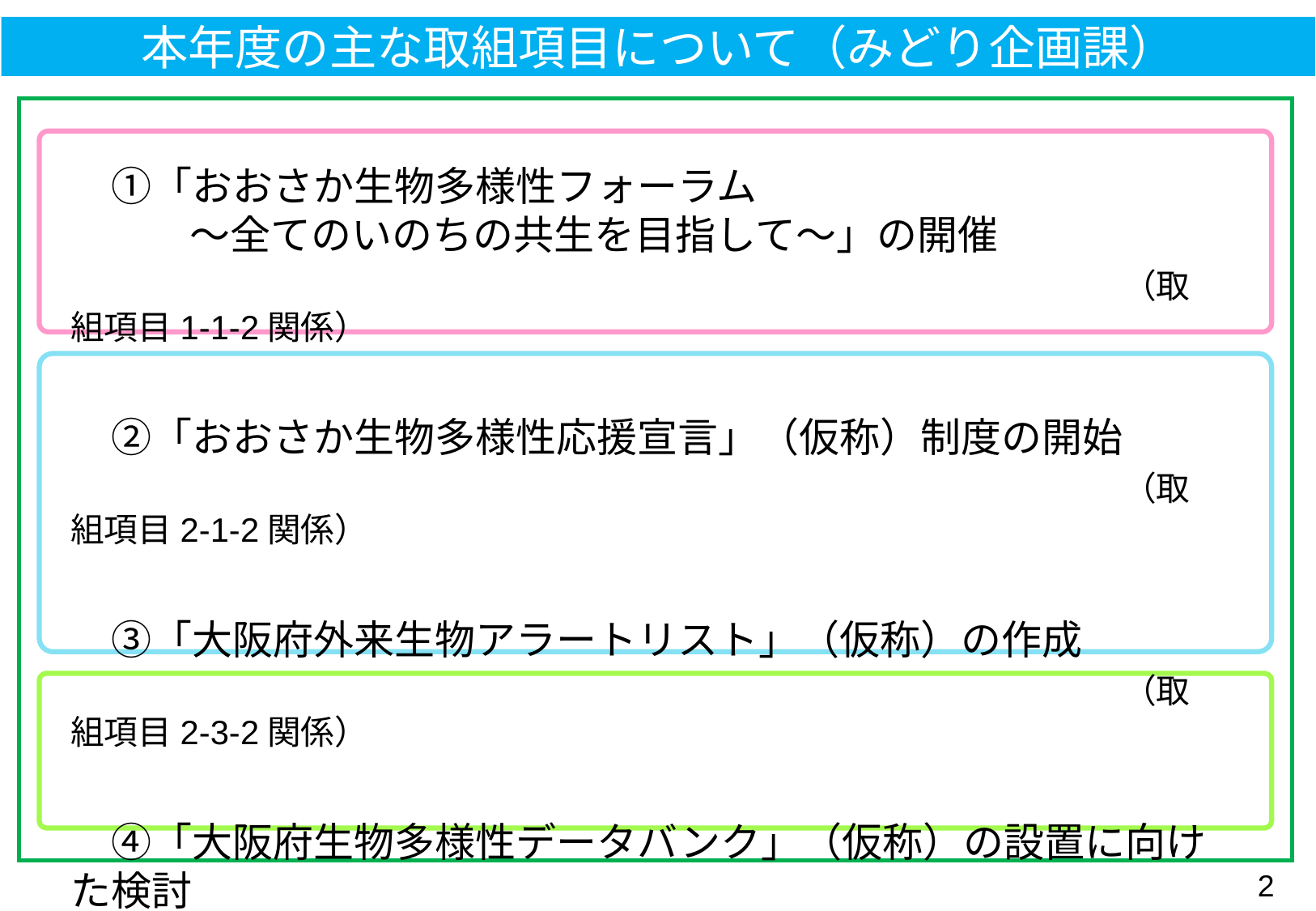

本年度の主な取組項目について（みどり企画課）

　①「おおさか生物多様性フォーラム
            ～全てのいのちの共生を目指して～」の開催
　　　　　　　　　　　　　　　　　　　　　　　　　　（取組項目1-1-2関係）

　②「おおさか生物多様性応援宣言」（仮称）制度の開始
　　　　　　　　　　　　　　　　　　　　　　　　　　（取組項目2-1-2関係）

　③「大阪府外来生物アラートリスト」（仮称）の作成
　　　　　　　　　　　　　　　　　　　　　　　　　　（取組項目2-3-2関係）

　④「大阪府生物多様性データバンク」（仮称）の設置に向けた検討
　　　　　　　　　　　　　　　　　　　　　　　　　　（取組項目3-1-1関係）

2